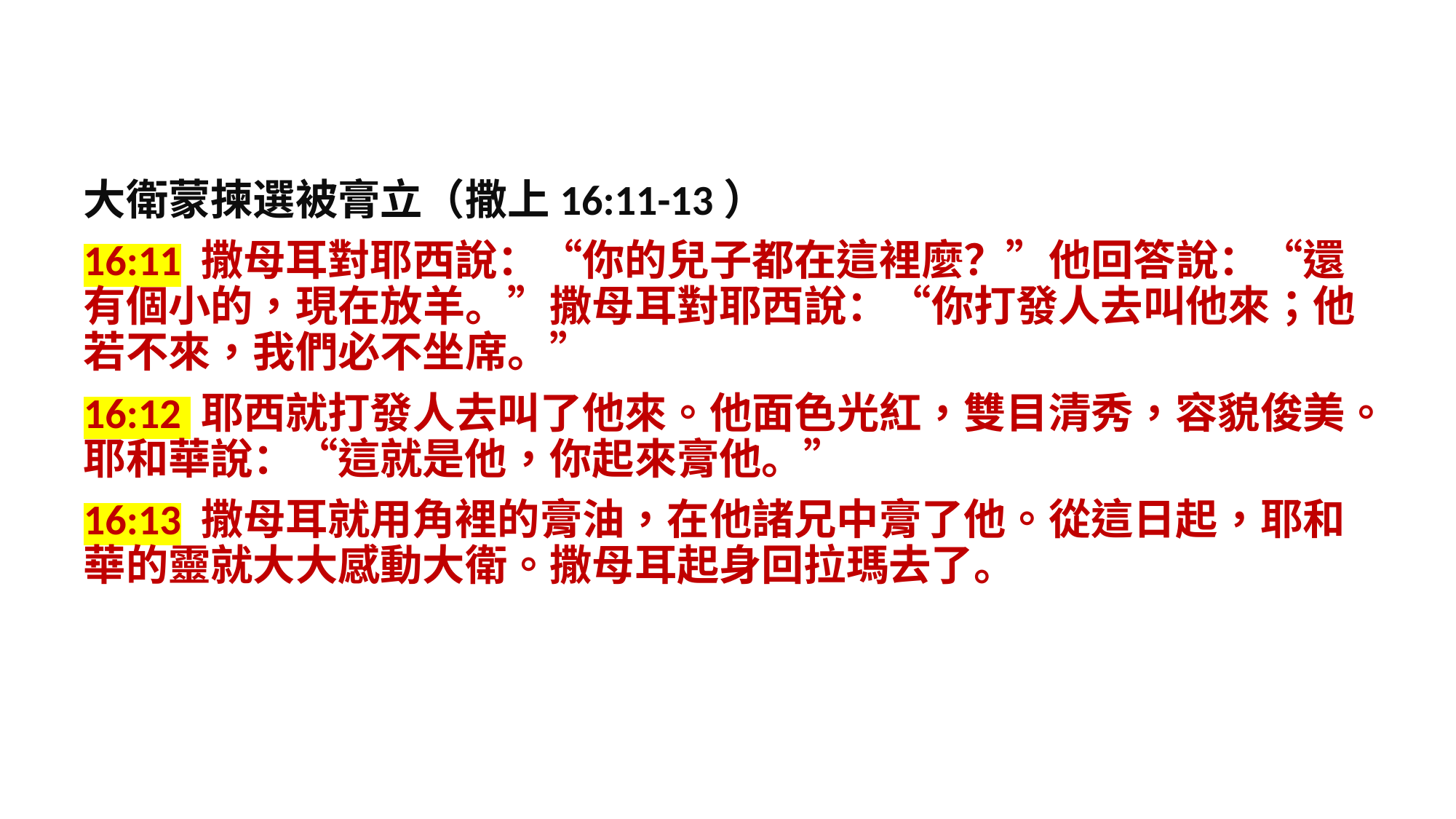

大衛蒙揀選被膏立（撒上16:11-13）
16:11 撒母耳對耶西說：“你的兒子都在這裡麼？”他回答說：“還有個小的，現在放羊。”撒母耳對耶西說：“你打發人去叫他來；他若不來，我們必不坐席。”
16:12 耶西就打發人去叫了他來。他面色光紅，雙目清秀，容貌俊美。耶和華說：“這就是他，你起來膏他。”
16:13 撒母耳就用角裡的膏油，在他諸兄中膏了他。從這日起，耶和華的靈就大大感動大衛。撒母耳起身回拉瑪去了。